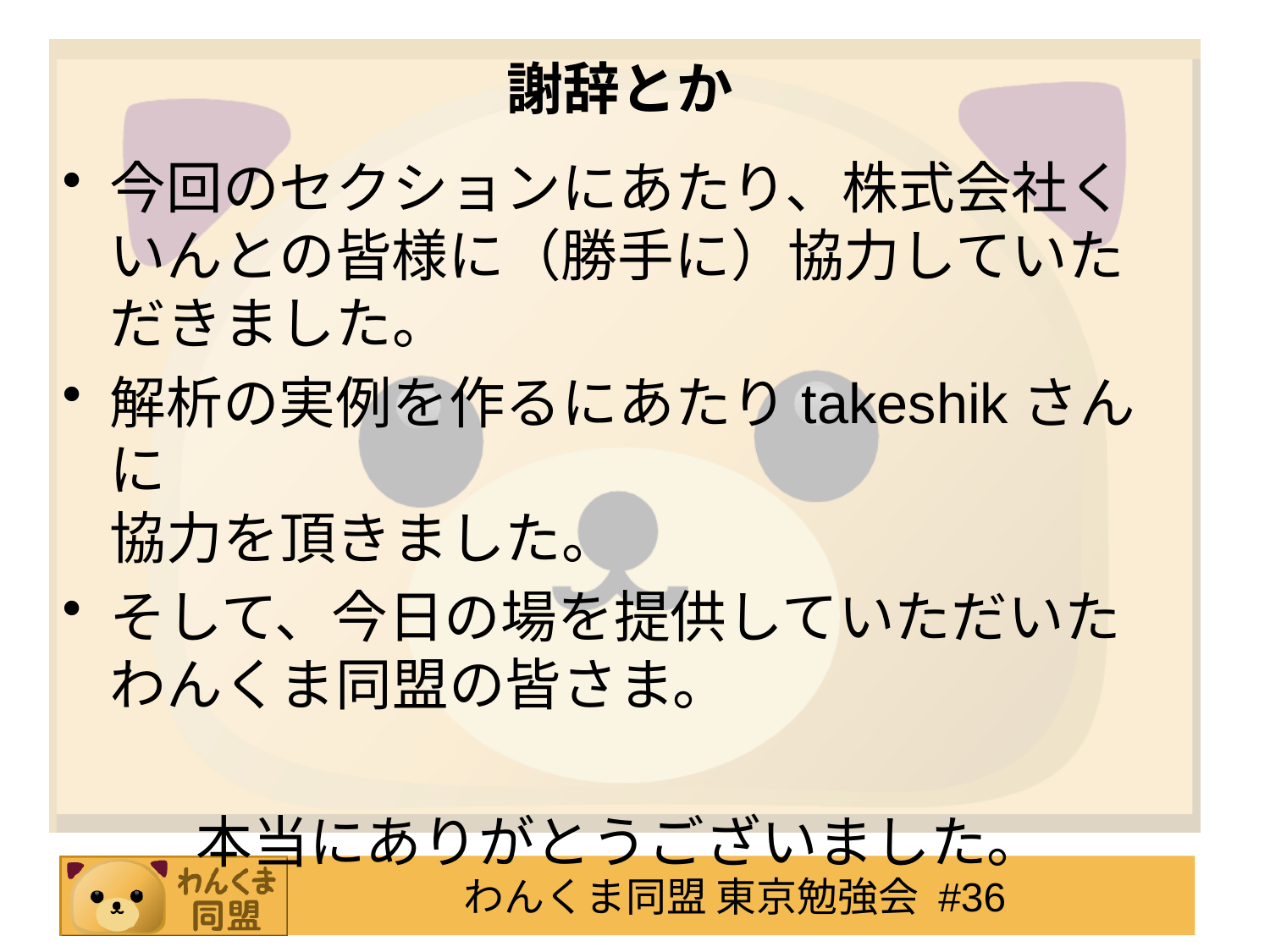

# 謝辞とか
今回のセクションにあたり、株式会社くいんとの皆様に（勝手に）協力していただきました。
解析の実例を作るにあたりtakeshikさんに
協力を頂きました。
そして、今日の場を提供していただいた
わんくま同盟の皆さま。

本当にありがとうございました。